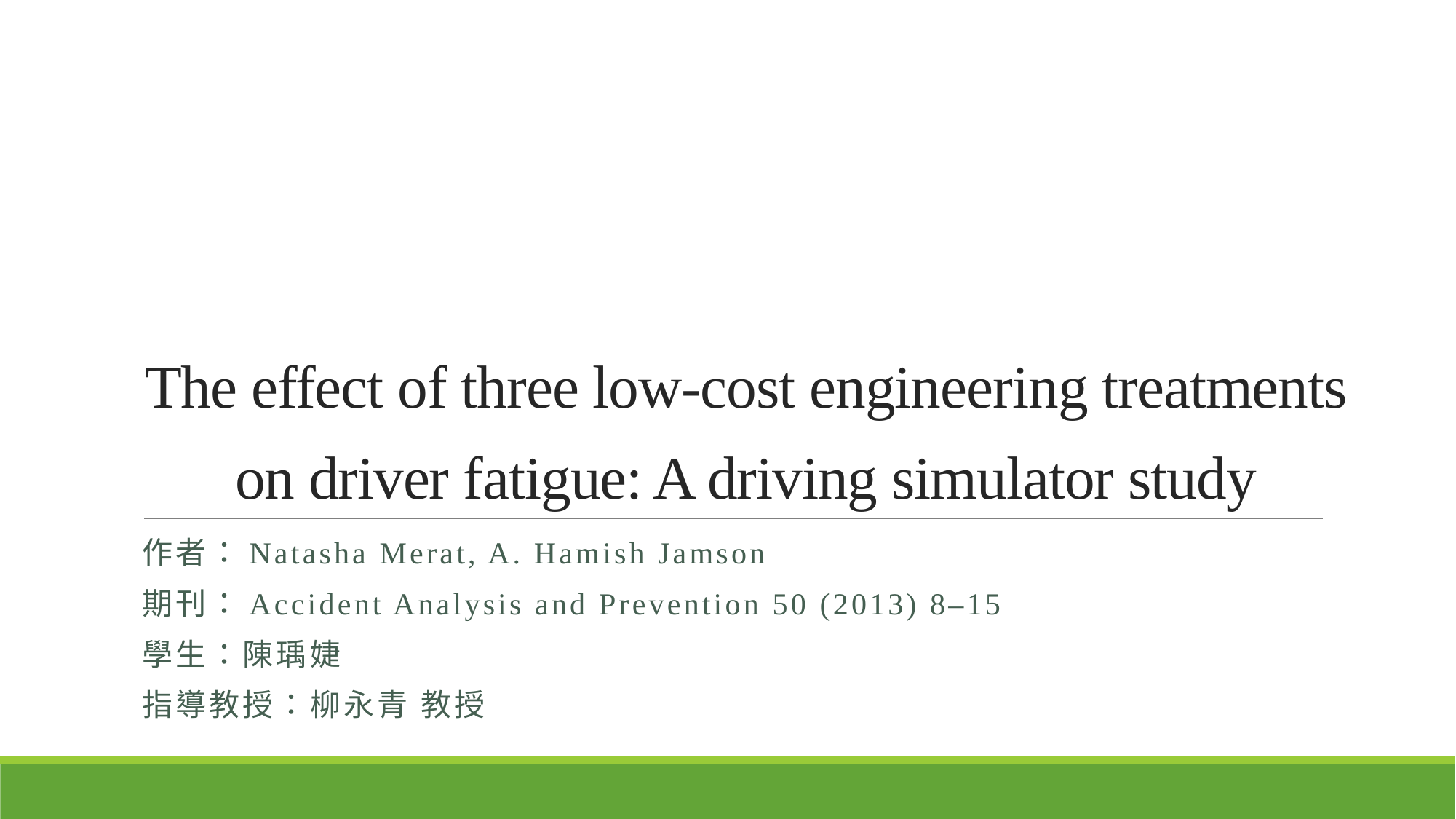

# The effect of three low-cost engineering treatments on driver fatigue: A driving simulator study
作者：Natasha Merat, A. Hamish Jamson
期刊：Accident Analysis and Prevention 50 (2013) 8–15
學生：陳瑀婕
指導教授：柳永青 教授